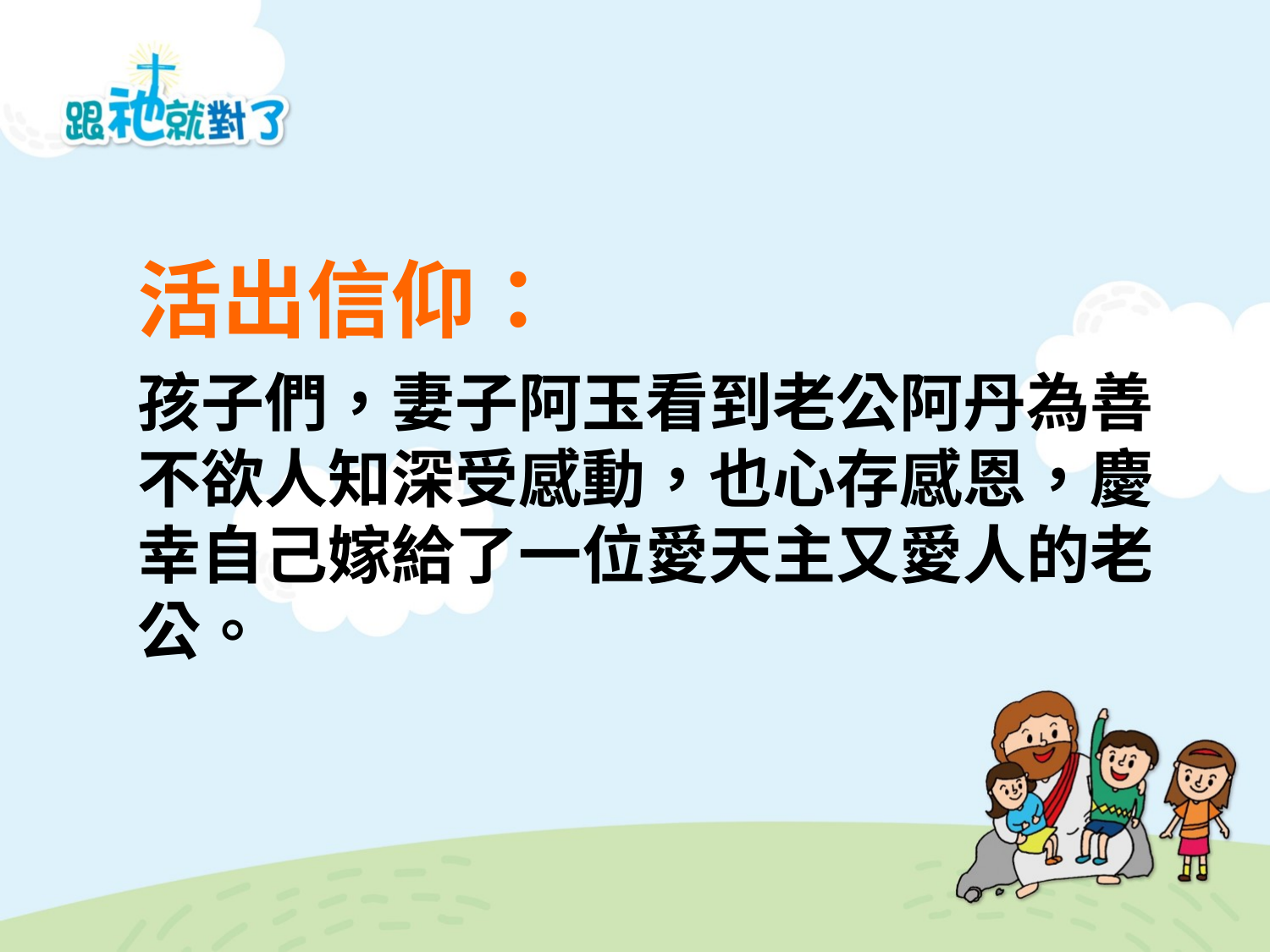

活出信仰：
孩子們，妻子阿玉看到老公阿丹為善不欲人知深受感動，也心存感恩，慶幸自己嫁給了一位愛天主又愛人的老公。